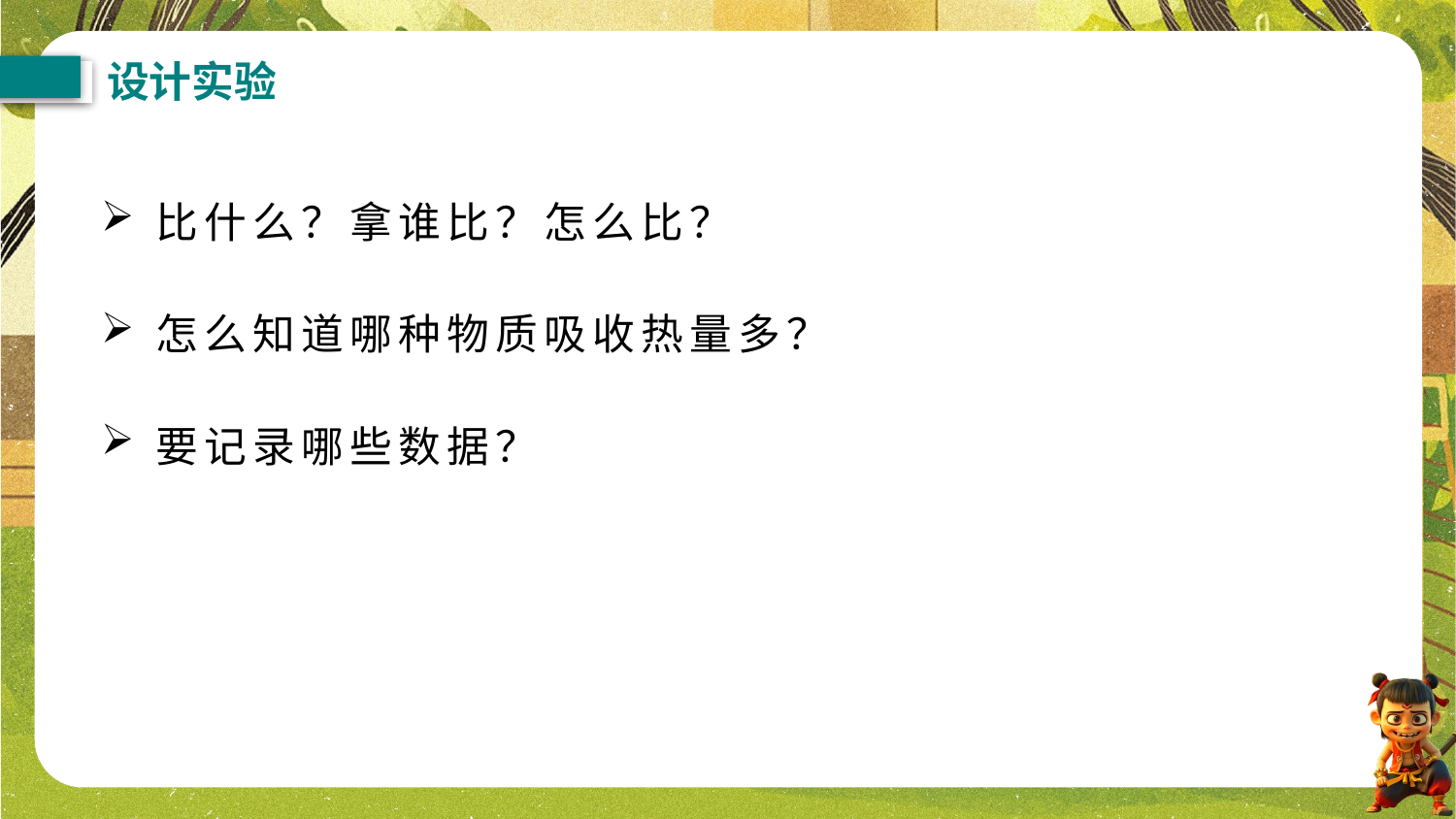

设计实验

比什么？拿谁比？怎么比？

怎么知道哪种物质吸收热量多？

要记录哪些数据？